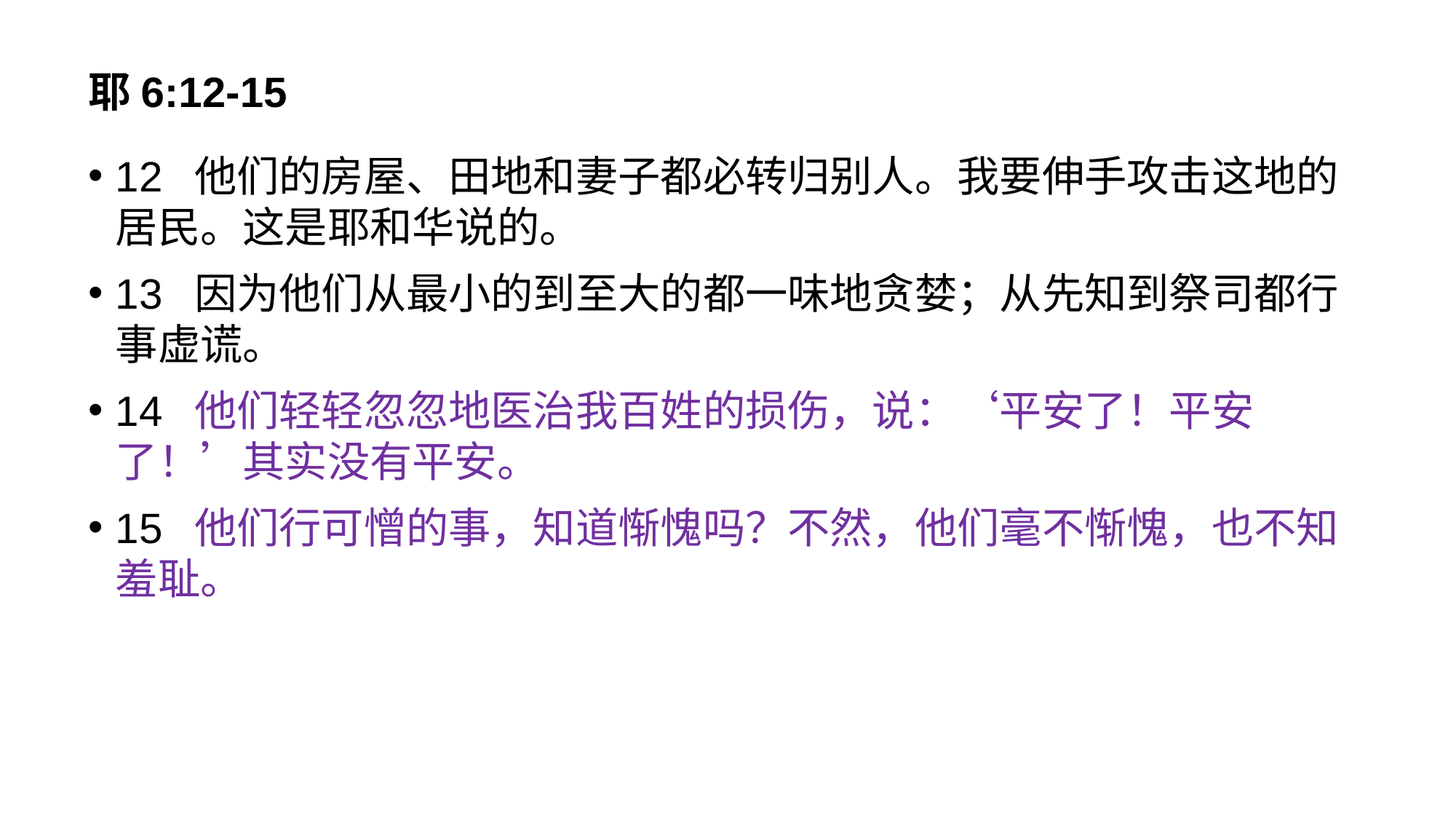

耶6:12-15
12 他们的房屋、田地和妻子都必转归别人。我要伸手攻击这地的居民。这是耶和华说的。
13 因为他们从最小的到至大的都一味地贪婪；从先知到祭司都行事虚谎。
14 他们轻轻忽忽地医治我百姓的损伤，说：‘平安了！平安了！’其实没有平安。
15 他们行可憎的事，知道惭愧吗？不然，他们毫不惭愧，也不知羞耻。